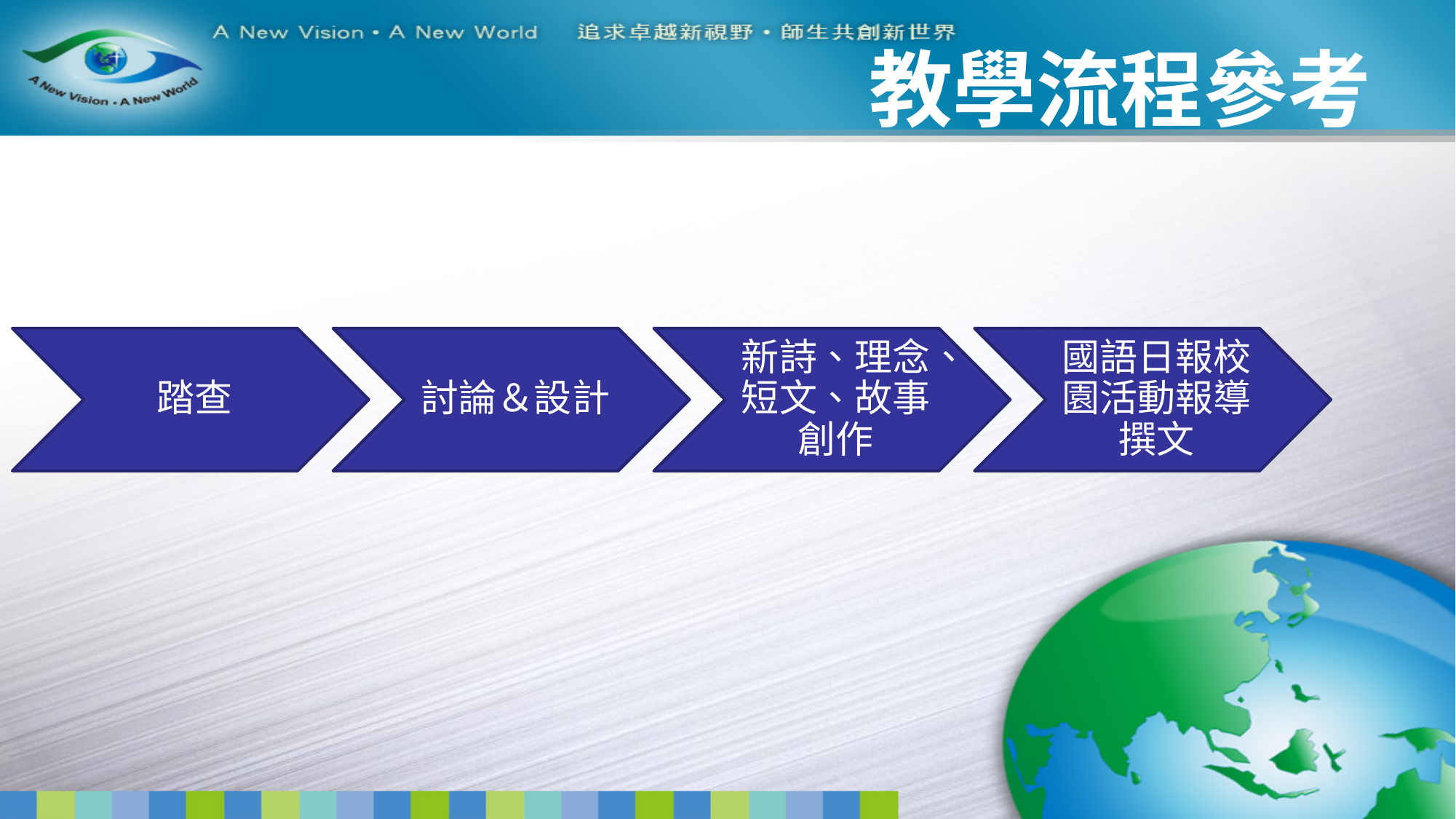

# 教學流程參考
踏查
討論＆設計
新詩、理念、短文、故事創作
國語日報校園活動報導撰文